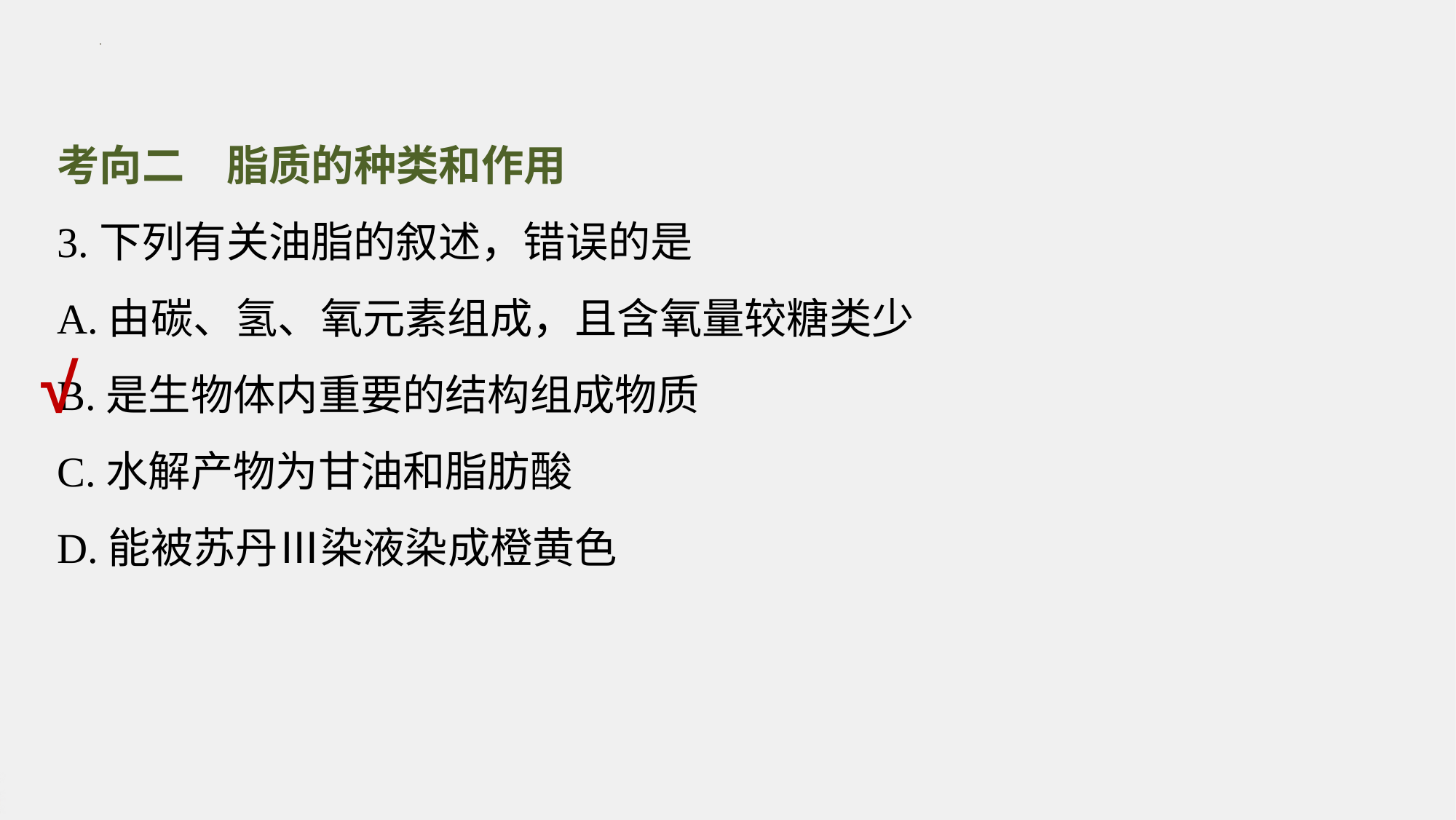

考向二　脂质的种类和作用
3.下列有关油脂的叙述，错误的是
A.由碳、氢、氧元素组成，且含氧量较糖类少
B.是生物体内重要的结构组成物质
C.水解产物为甘油和脂肪酸
D.能被苏丹Ⅲ染液染成橙黄色
√